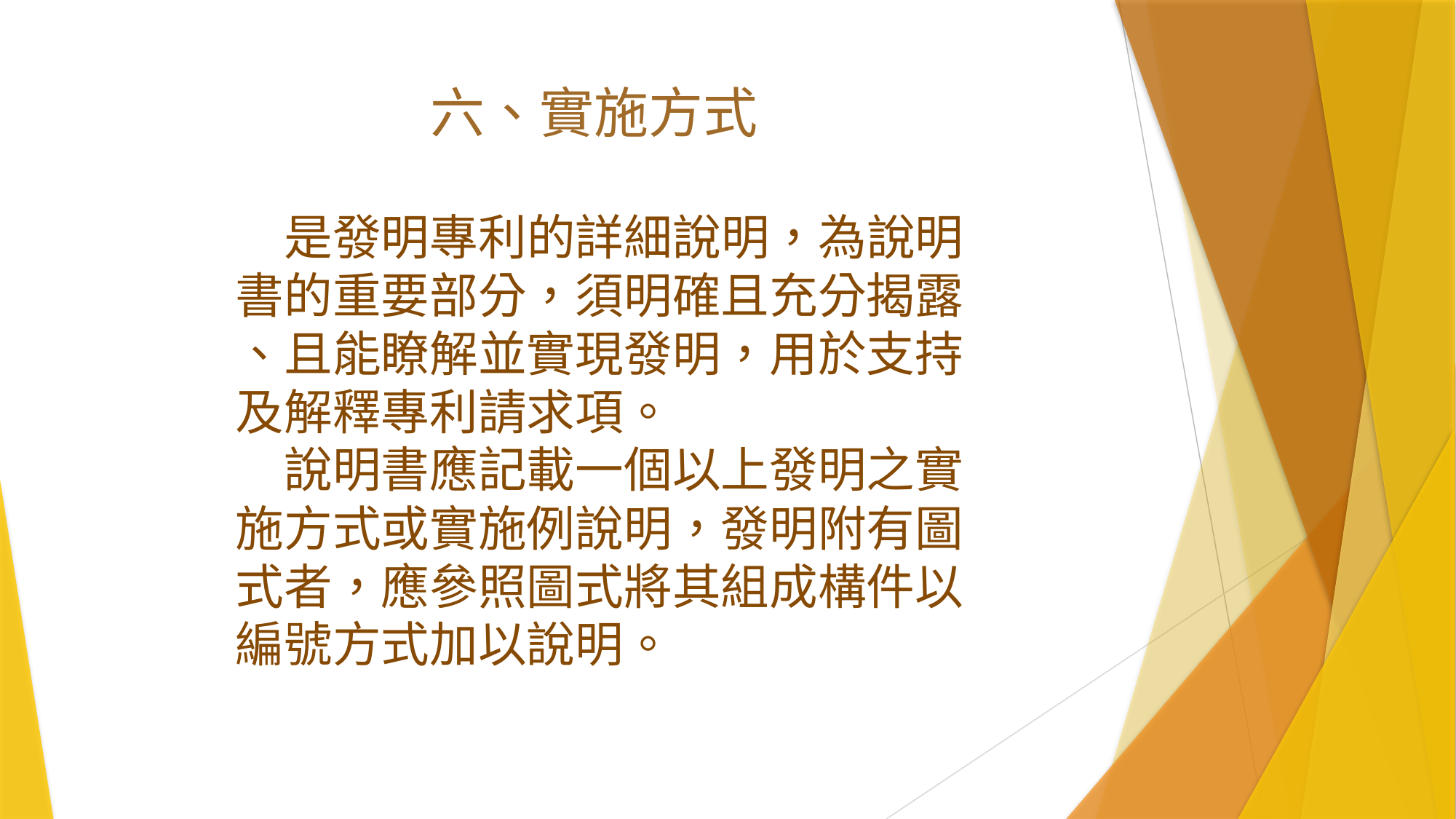

# 六、實施方式
　是發明專利的詳細說明，為說明書的重要部分，須明確且充分揭露
、且能瞭解並實現發明，用於支持及解釋專利請求項。
　說明書應記載一個以上發明之實施方式或實施例說明，發明附有圖式者，應參照圖式將其組成構件以編號方式加以說明。